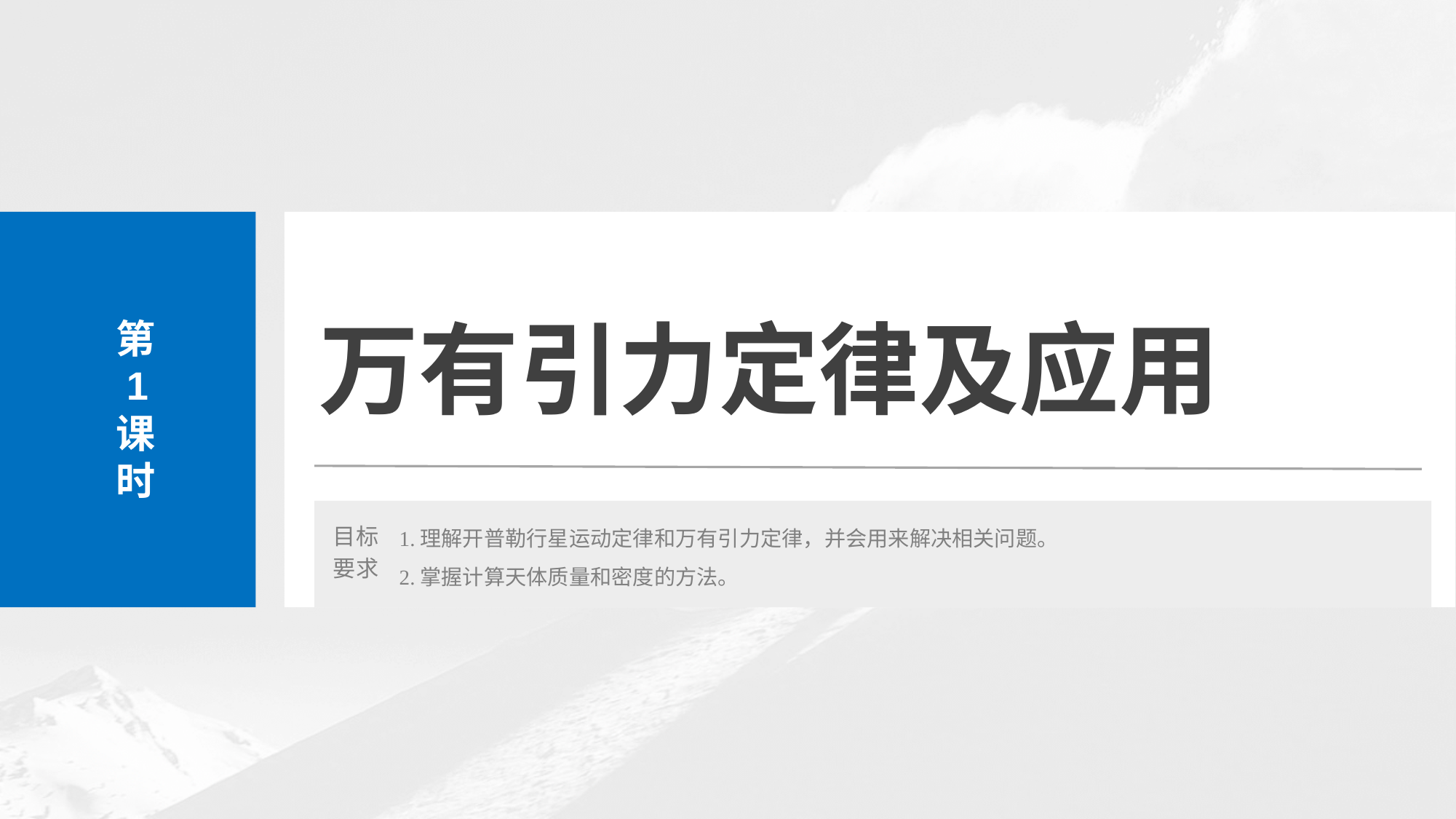

第
1
课时

万有引力定律及应用

1.理解开普勒行星运动定律和万有引力定律，并会用来解决相关问题。
2.掌握计算天体质量和密度的方法。
目标
要求